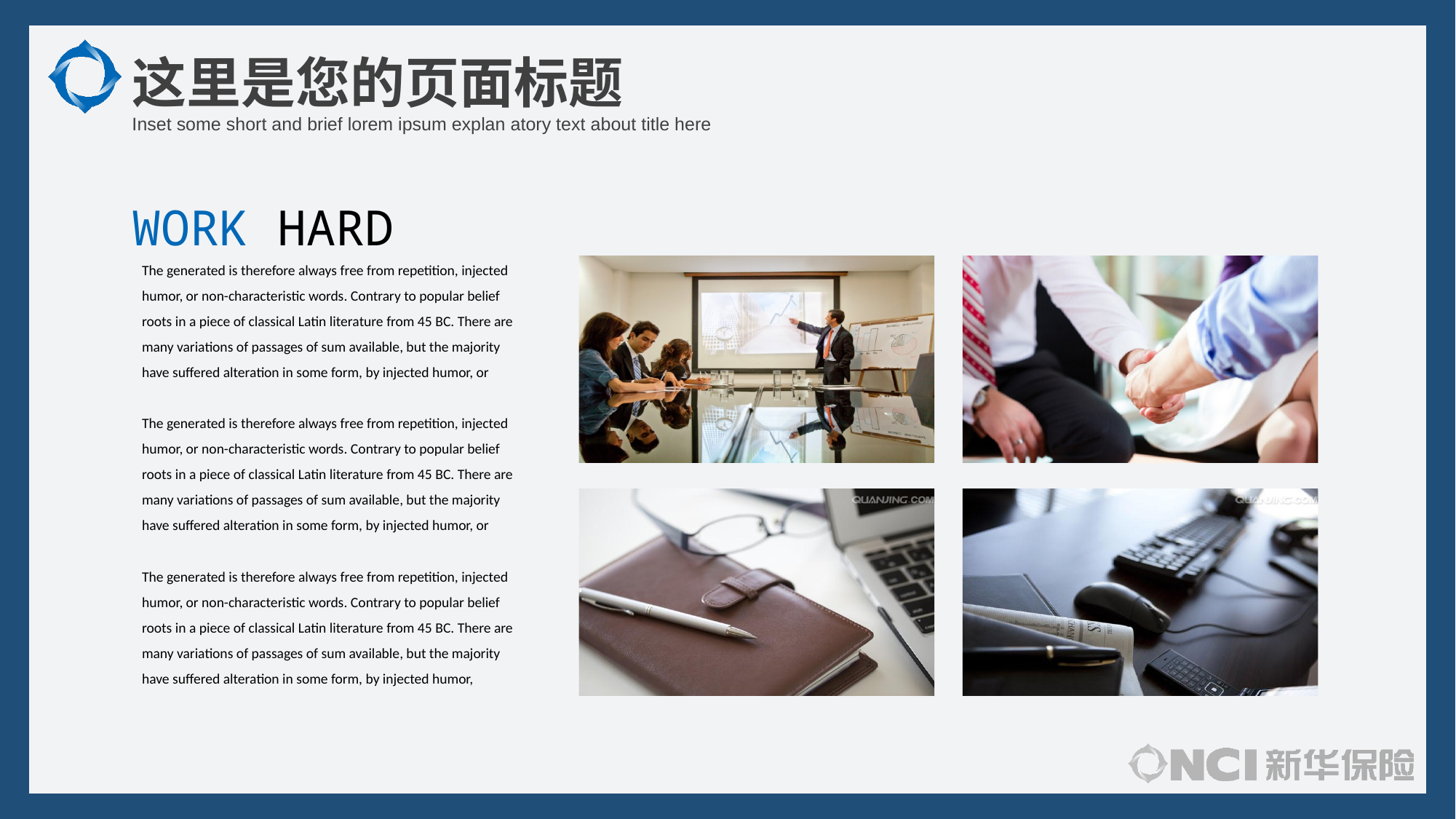

这里是您的页面标题
Inset some short and brief lorem ipsum explan atory text about title here
WORK HARD
The generated is therefore always free from repetition, injected humor, or non-characteristic words. Contrary to popular belief
roots in a piece of classical Latin literature from 45 BC. There are many variations of passages of sum available, but the majority
have suffered alteration in some form, by injected humor, or

The generated is therefore always free from repetition, injected humor, or non-characteristic words. Contrary to popular belief
roots in a piece of classical Latin literature from 45 BC. There are many variations of passages of sum available, but the majority
have suffered alteration in some form, by injected humor, or

The generated is therefore always free from repetition, injected humor, or non-characteristic words. Contrary to popular belief
roots in a piece of classical Latin literature from 45 BC. There are many variations of passages of sum available, but the majority
have suffered alteration in some form, by injected humor,